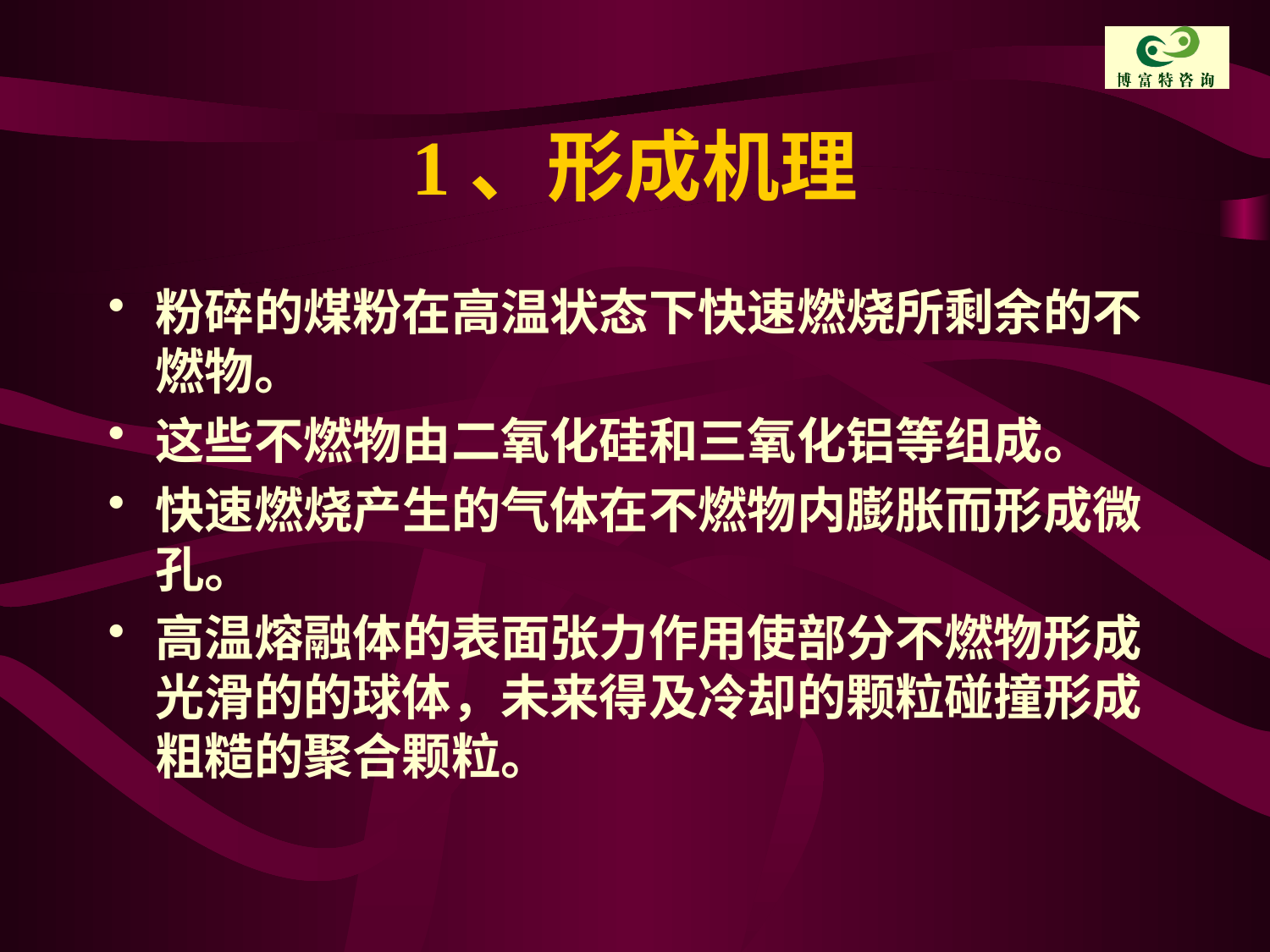

# 1、形成机理
粉碎的煤粉在高温状态下快速燃烧所剩余的不燃物。
这些不燃物由二氧化硅和三氧化铝等组成。
快速燃烧产生的气体在不燃物内膨胀而形成微孔。
高温熔融体的表面张力作用使部分不燃物形成光滑的的球体，未来得及冷却的颗粒碰撞形成粗糙的聚合颗粒。